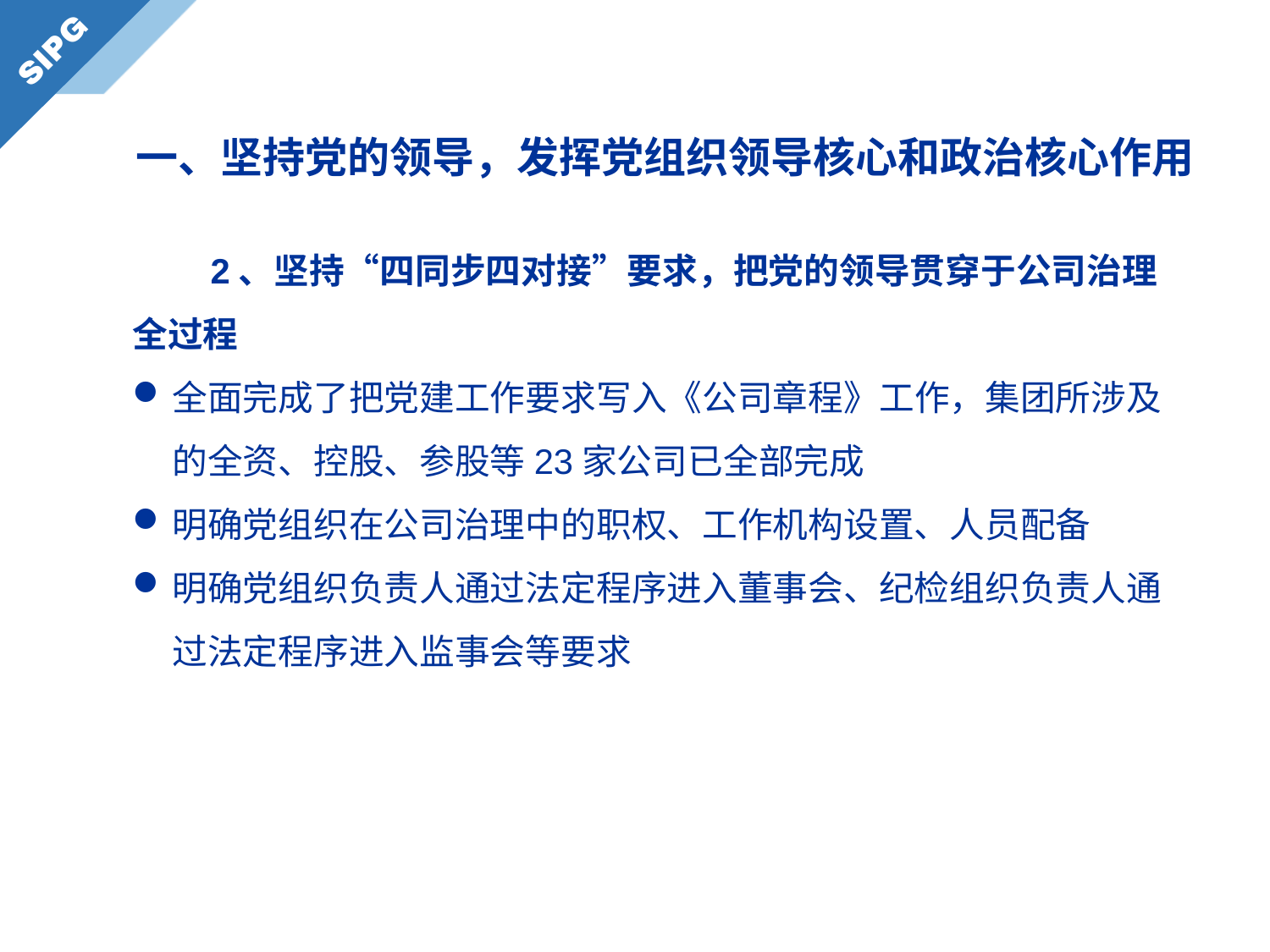

SIPG
一、坚持党的领导，发挥党组织领导核心和政治核心作用
        2、坚持“四同步四对接”要求，把党的领导贯穿于公司治理全过程
全面完成了把党建工作要求写入《公司章程》工作，集团所涉及的全资、控股、参股等23家公司已全部完成
明确党组织在公司治理中的职权、工作机构设置、人员配备
明确党组织负责人通过法定程序进入董事会、纪检组织负责人通过法定程序进入监事会等要求